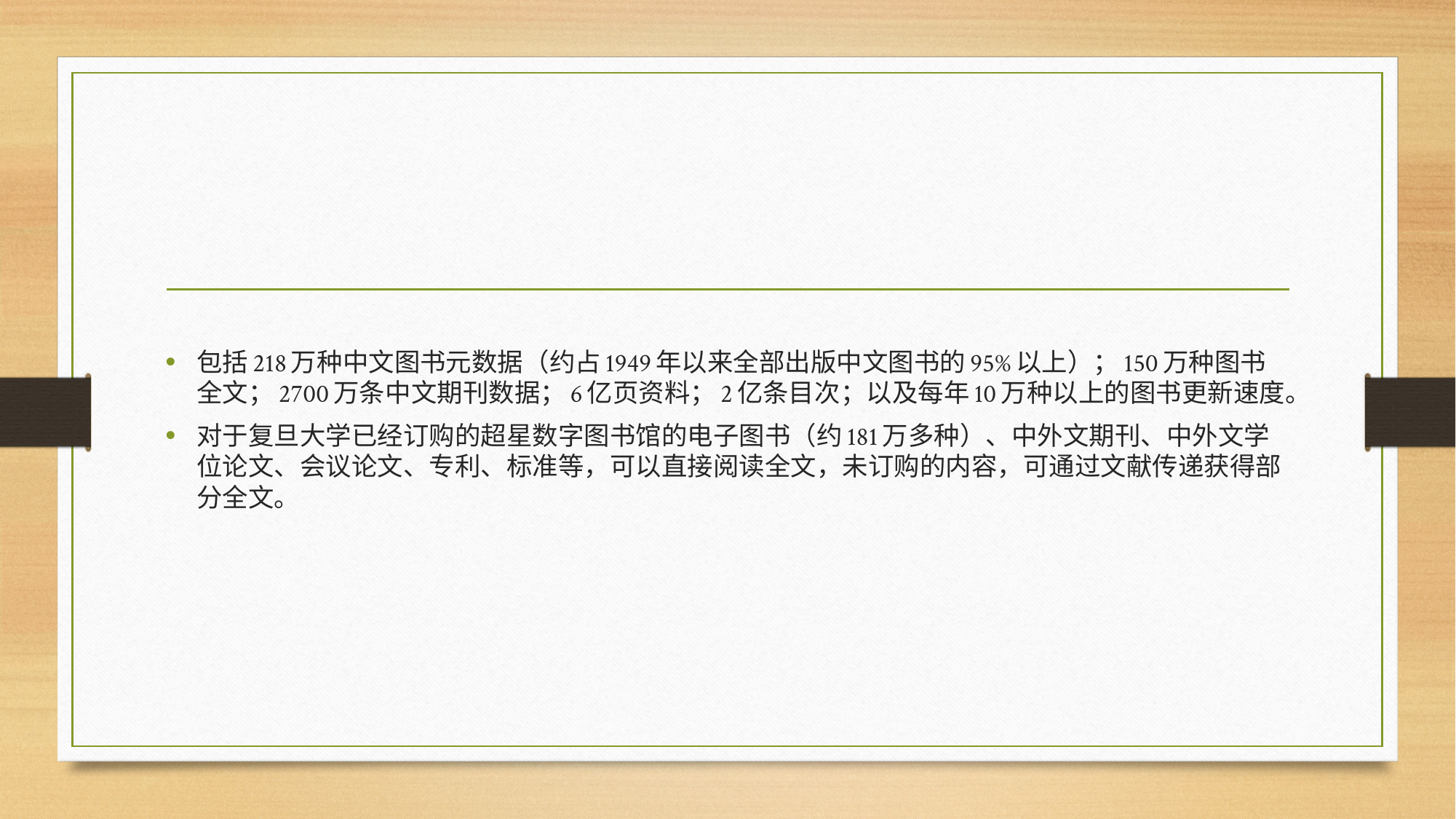

包括218万种中文图书元数据（约占1949年以来全部出版中文图书的95%以上）；150万种图书全文；2700万条中文期刊数据；6亿页资料；2亿条目次；以及每年10万种以上的图书更新速度。
对于复旦大学已经订购的超星数字图书馆的电子图书（约181万多种）、中外文期刊、中外文学位论文、会议论文、专利、标准等，可以直接阅读全文，未订购的内容，可通过文献传递获得部分全文。